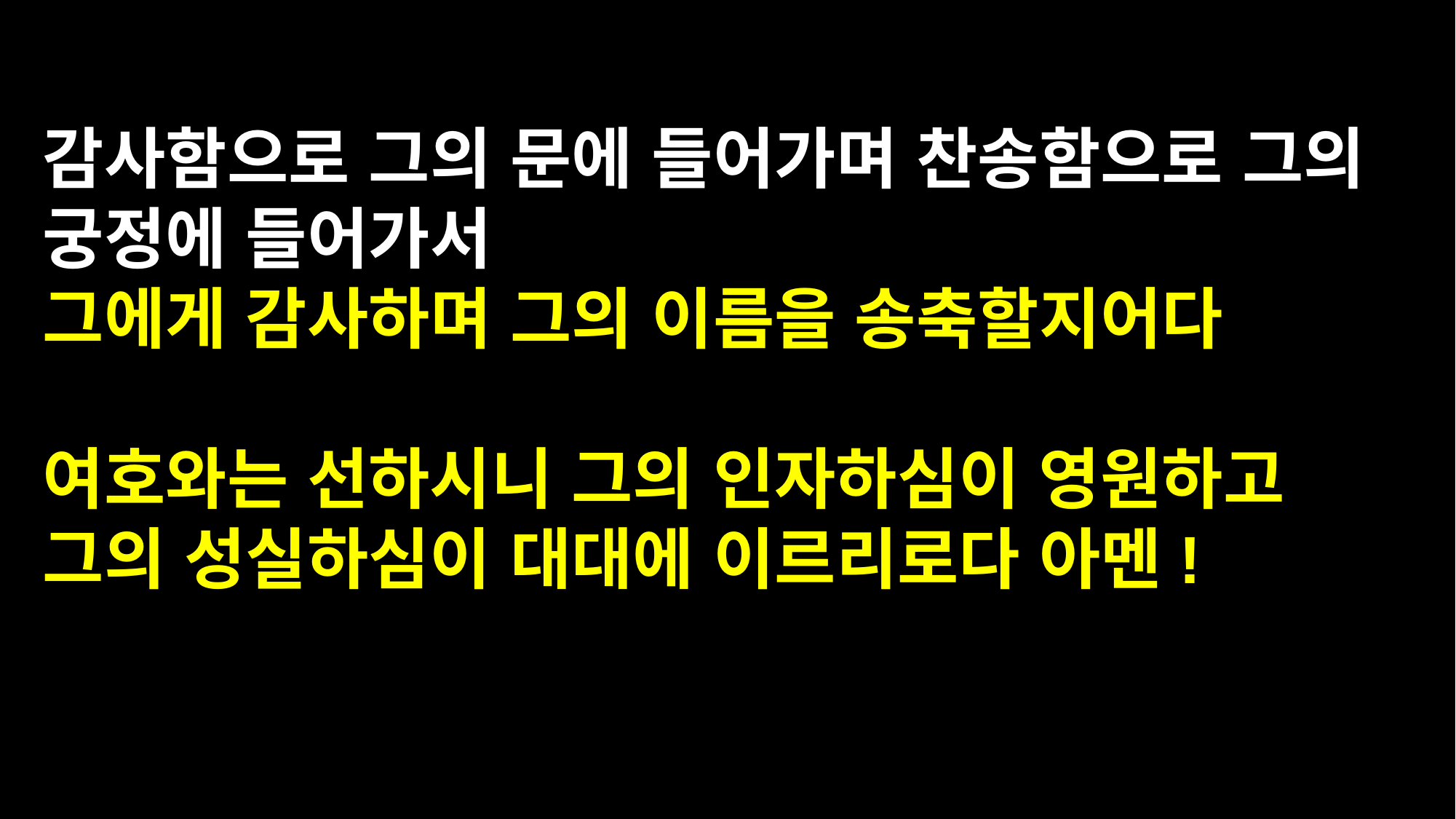

감사함으로 그의 문에 들어가며 찬송함으로 그의 궁정에 들어가서
그에게 감사하며 그의 이름을 송축할지어다

여호와는 선하시니 그의 인자하심이 영원하고
그의 성실하심이 대대에 이르리로다 아멘!